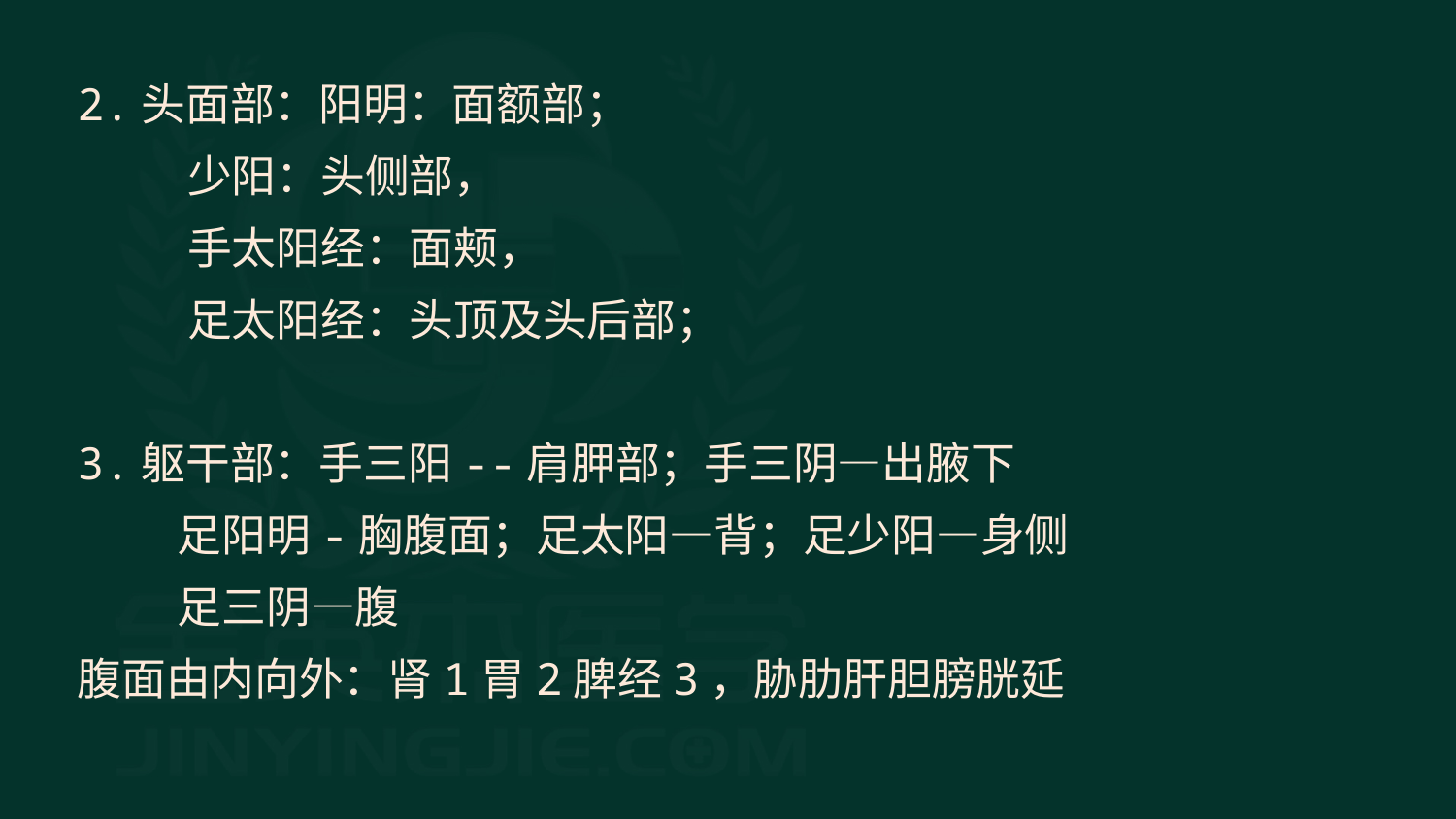

2.头面部：阳明：面额部；
          少阳：头侧部，
          手太阳经：面颊，
          足太阳经：头顶及头后部；

3.躯干部：手三阳--肩胛部；手三阴—出腋下
         足阳明-胸腹面；足太阳—背；足少阳—身侧
         足三阴—腹
腹面由内向外：肾1胃2脾经3，胁肋肝胆膀胱延